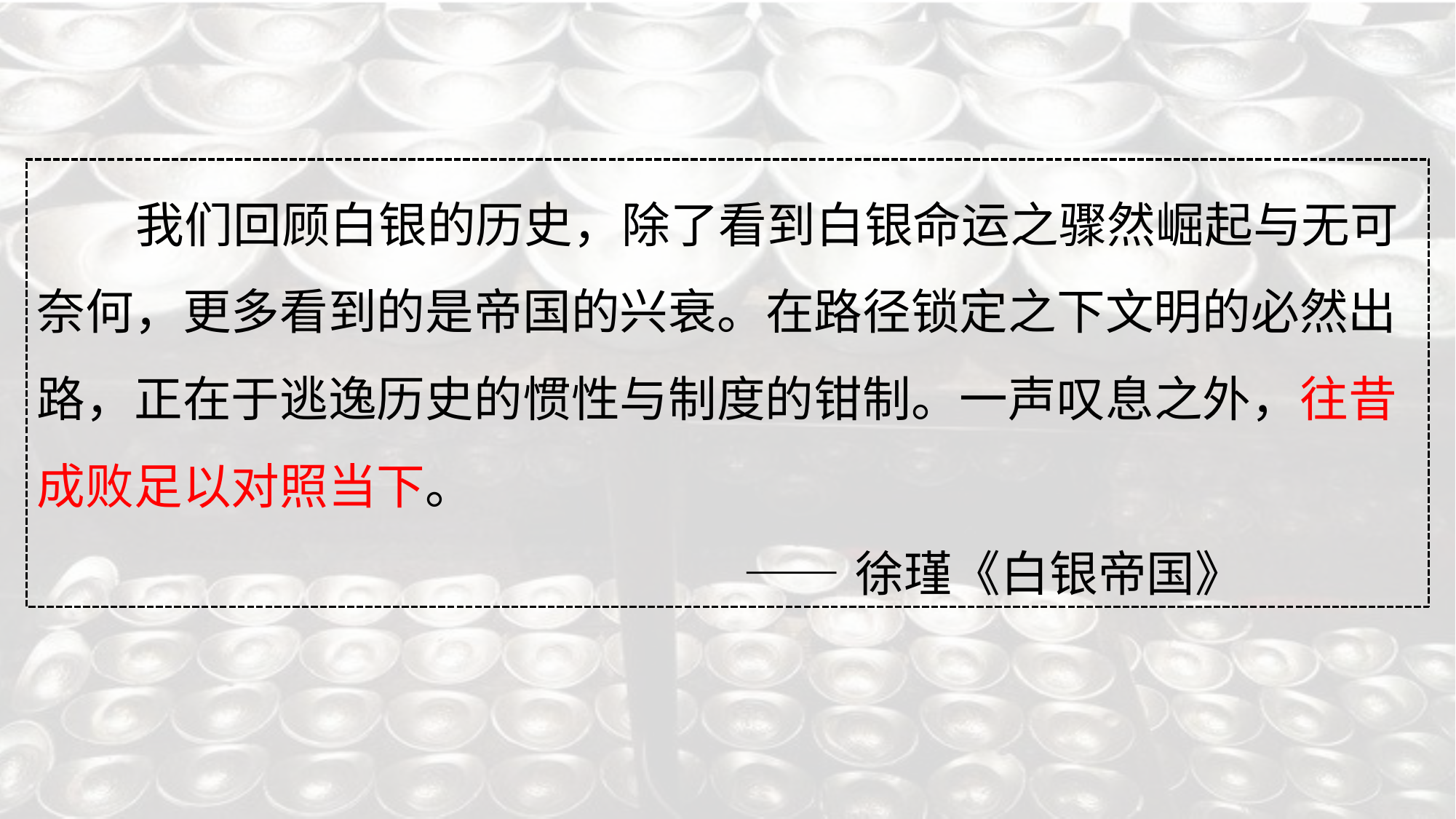

我们回顾白银的历史，除了看到白银命运之骤然崛起与无可奈何，更多看到的是帝国的兴衰。在路径锁定之下文明的必然出路，正在于逃逸历史的惯性与制度的钳制。一声叹息之外，往昔成败足以对照当下。
                                                                 ——徐瑾《白银帝国》